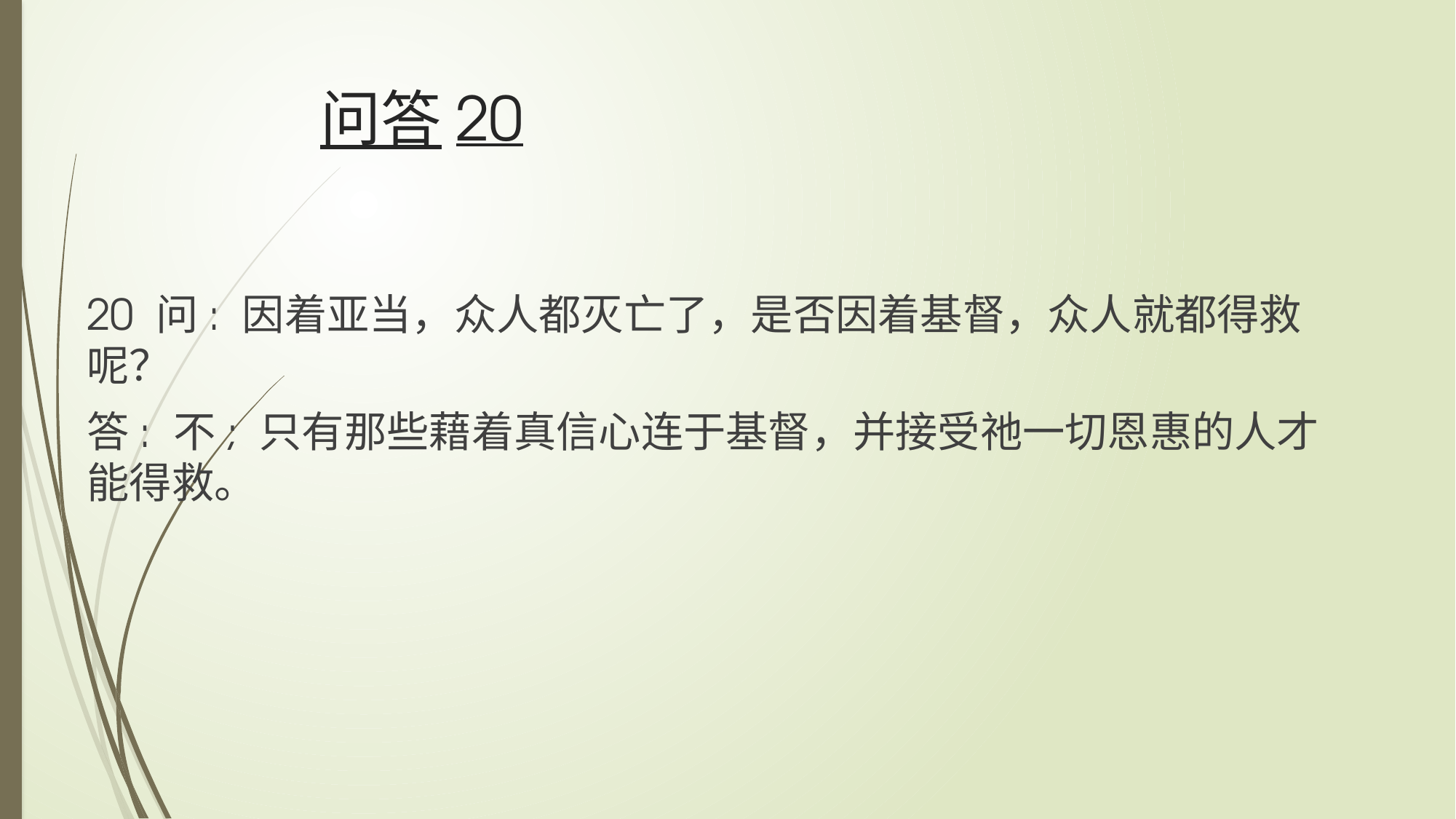

# 问答20
20 问: 因着亚当，众人都灭亡了，是否因着基督，众人就都得救呢？
答: 不; 只有那些藉着真信心连于基督，并接受祂一切恩惠的人才能得救。